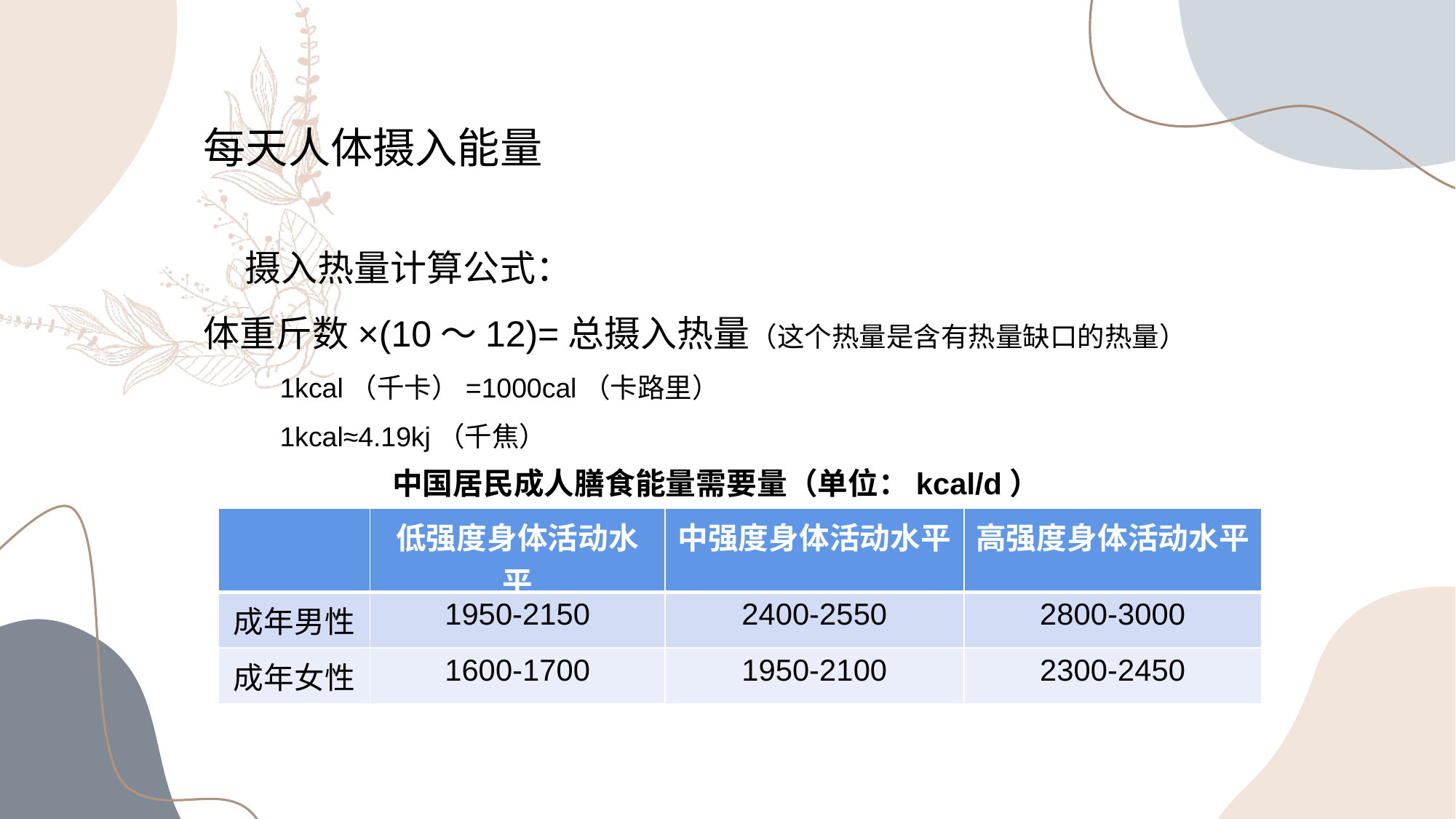

每天人体摄入能量

    摄入热量计算公式：
体重斤数×(10～12)=总摄入热量（这个热量是含有热量缺口的热量）
          1kcal（千卡）=1000cal（卡路里）
          1kcal≈4.19kj（千焦）

中国居民成人膳食能量需要量（单位：kcal/d）

|  | 低强度身体活动水平 | 中强度身体活动水平 | 高强度身体活动水平 |
| --- | --- | --- | --- |
| 成年男性 | 1950-2150 | 2400-2550 | 2800-3000 |
| 成年女性 | 1600-1700 | 1950-2100 | 2300-2450 |